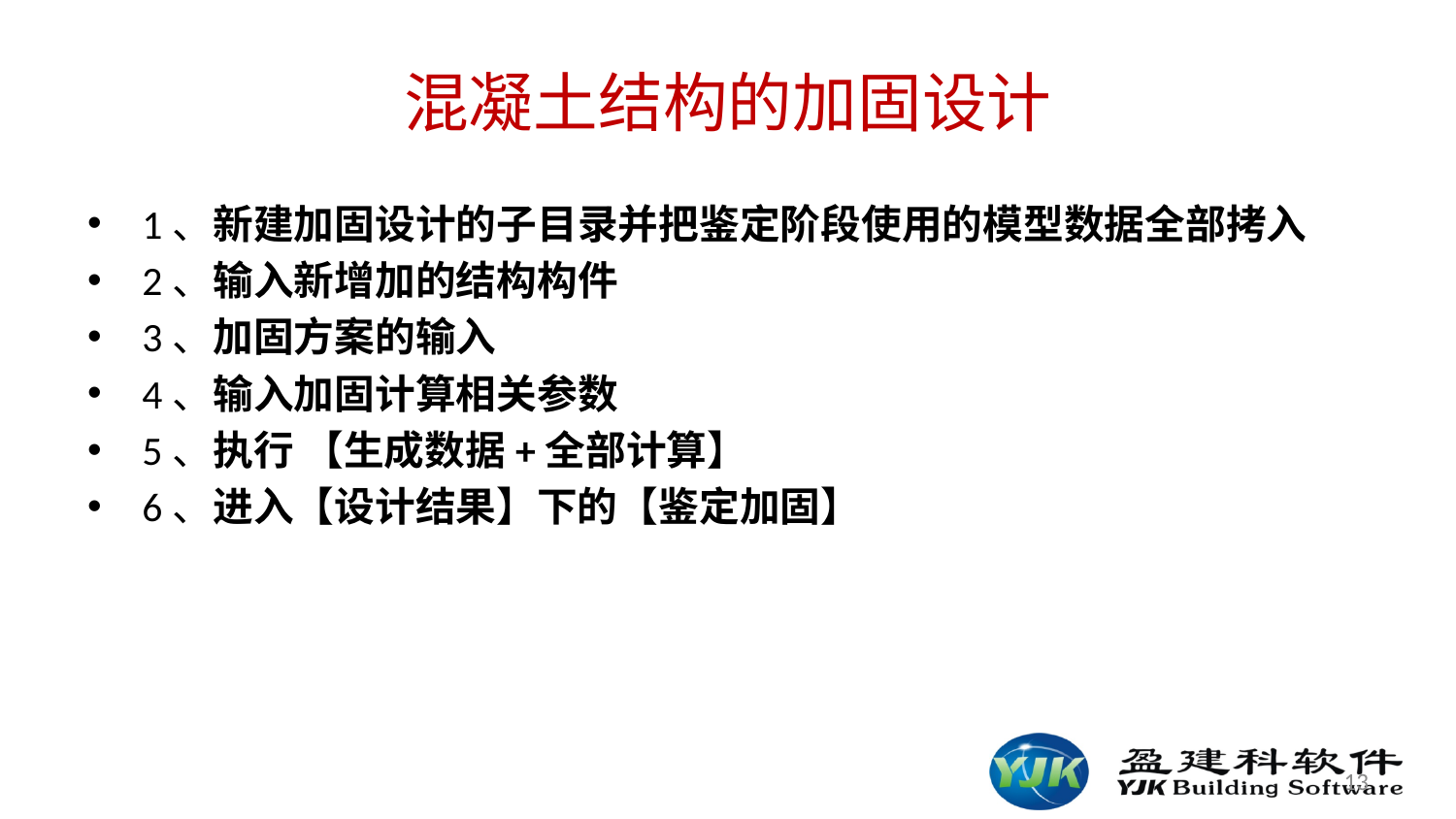

# 混凝土结构的加固设计
1、新建加固设计的子目录并把鉴定阶段使用的模型数据全部拷入
2、输入新增加的结构构件
3、加固方案的输入
4、输入加固计算相关参数
5、执行 【生成数据+全部计算】
6、进入【设计结果】下的【鉴定加固】

13